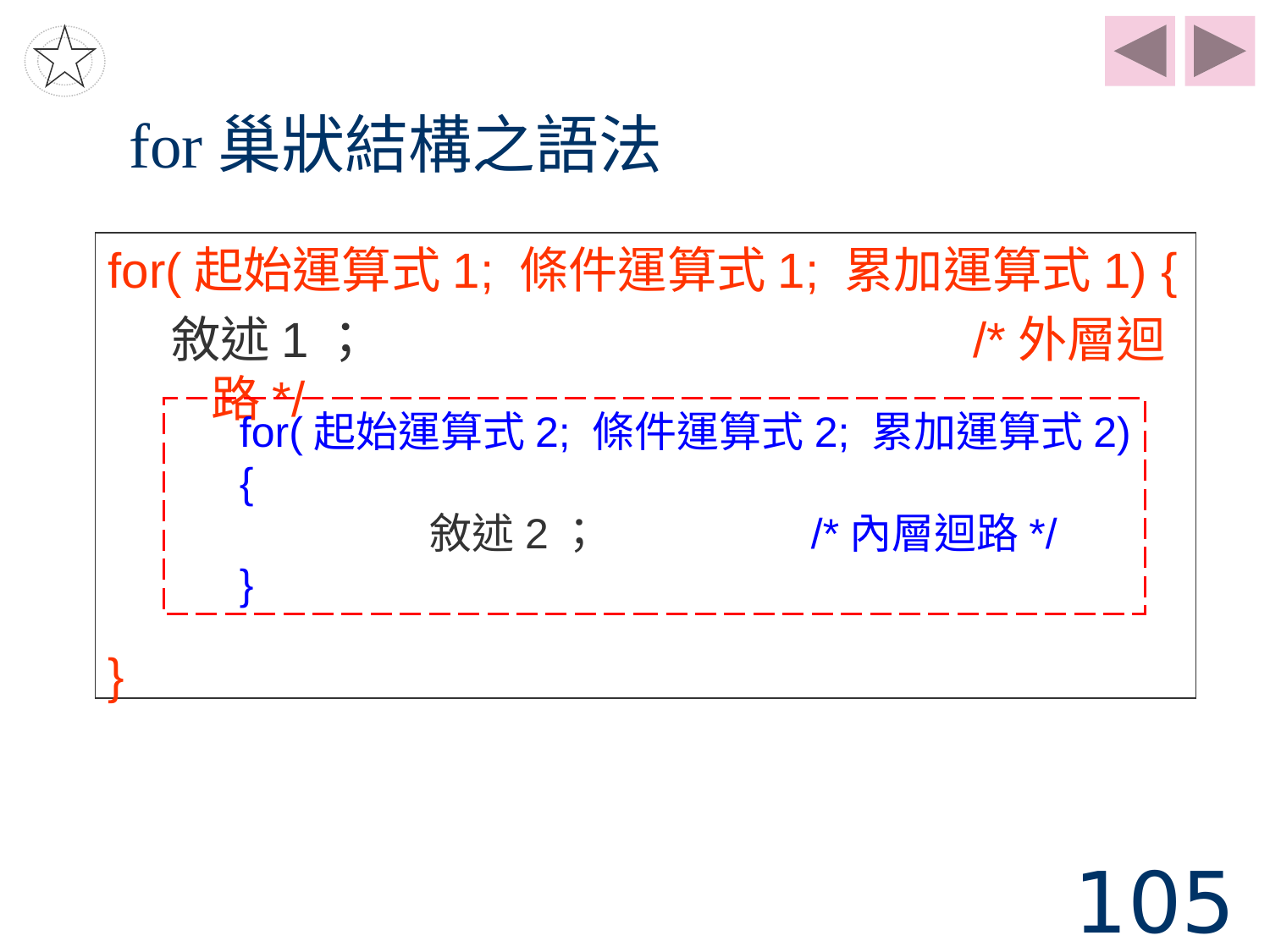

# for巢狀結構之語法
for(起始運算式1; 條件運算式1; 累加運算式1) {
敘述1；					/*外層迴路*/

}
for(起始運算式2; 條件運算式2; 累加運算式2) {
	敘述2；		/*內層迴路*/
}
105